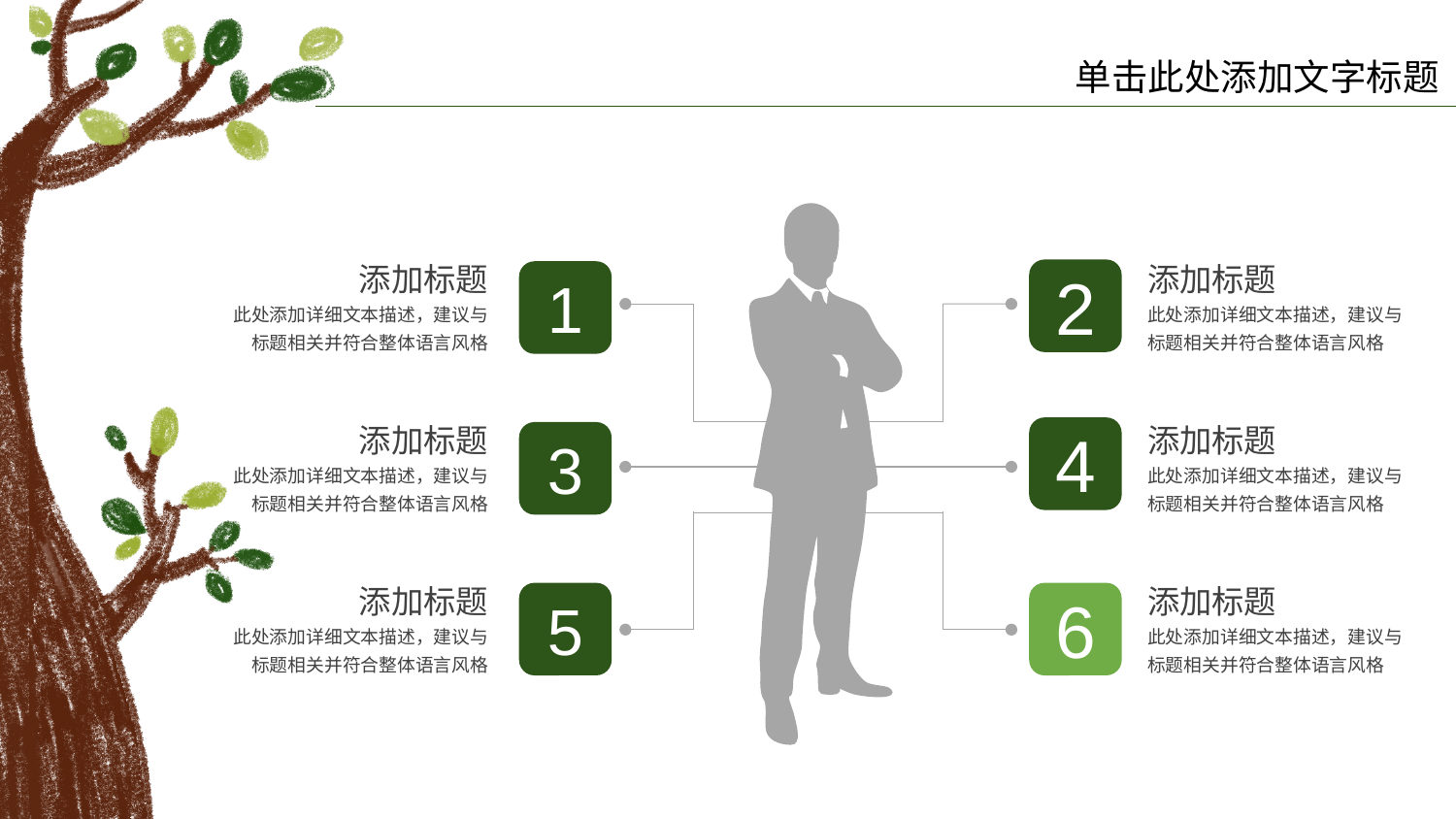

添加标题
此处添加详细文本描述，建议与标题相关并符合整体语言风格
添加标题
此处添加详细文本描述，建议与标题相关并符合整体语言风格
2
1

添加标题
此处添加详细文本描述，建议与标题相关并符合整体语言风格
4
添加标题
此处添加详细文本描述，建议与标题相关并符合整体语言风格
3
添加标题
此处添加详细文本描述，建议与标题相关并符合整体语言风格
添加标题
此处添加详细文本描述，建议与标题相关并符合整体语言风格
5
6